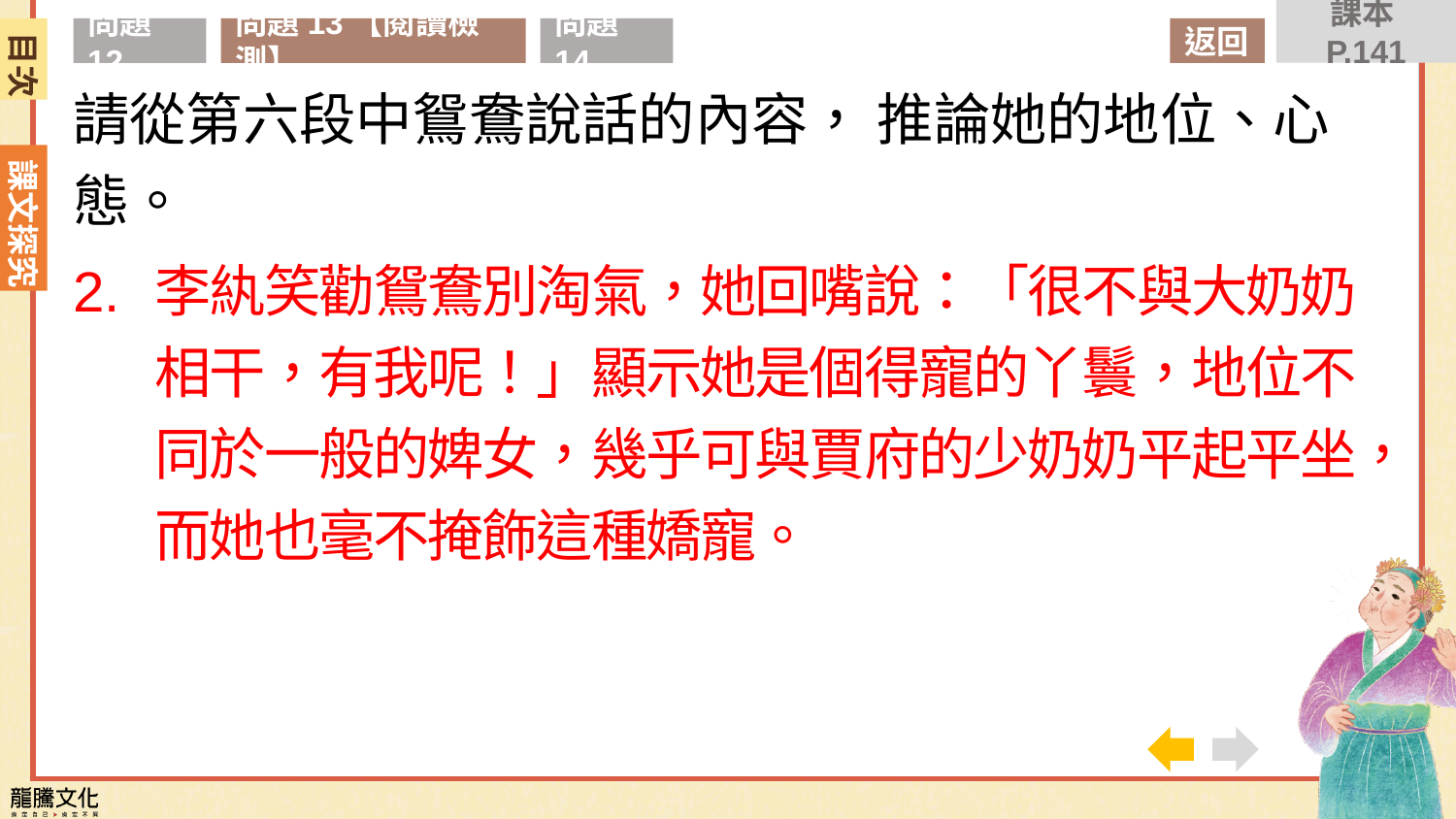

課本P.141
目次
問題12
問題13【閱讀檢測】
問題14
返回
請從第六段中鴛鴦說話的內容， 推論她的地位、心態。
李紈笑勸鴛鴦別淘氣，她回嘴說：「很不與大奶奶相干，有我呢！」顯示她是個得寵的丫鬟，地位不同於一般的婢女，幾乎可與賈府的少奶奶平起平坐，而她也毫不掩飾這種嬌寵。